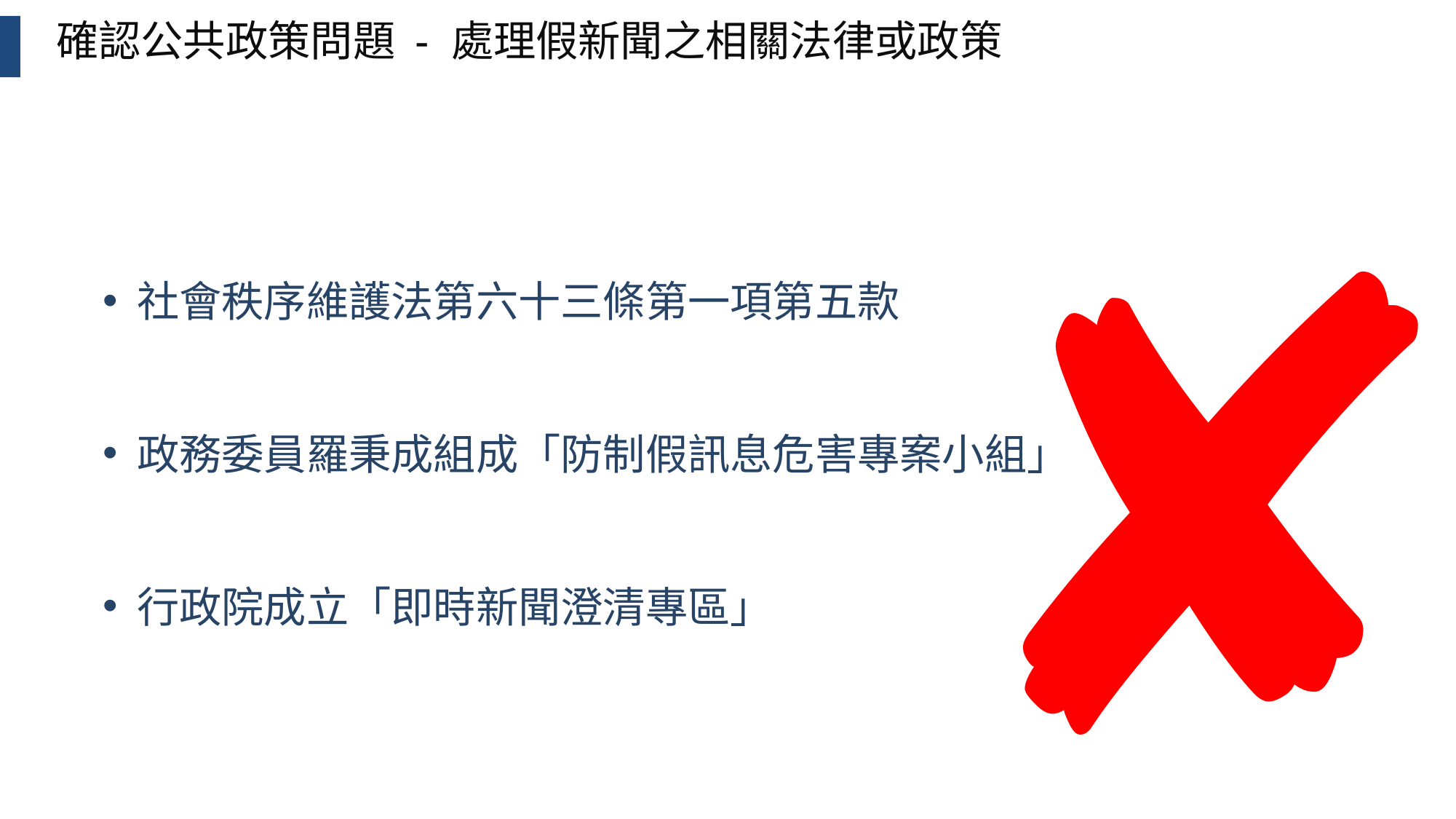

確認公共政策問題 - 處理假新聞之相關法律或政策
✘
社會秩序維護法第六十三條第一項第五款

政務委員羅秉成組成「防制假訊息危害專案小組」

行政院成立「即時新聞澄清專區」